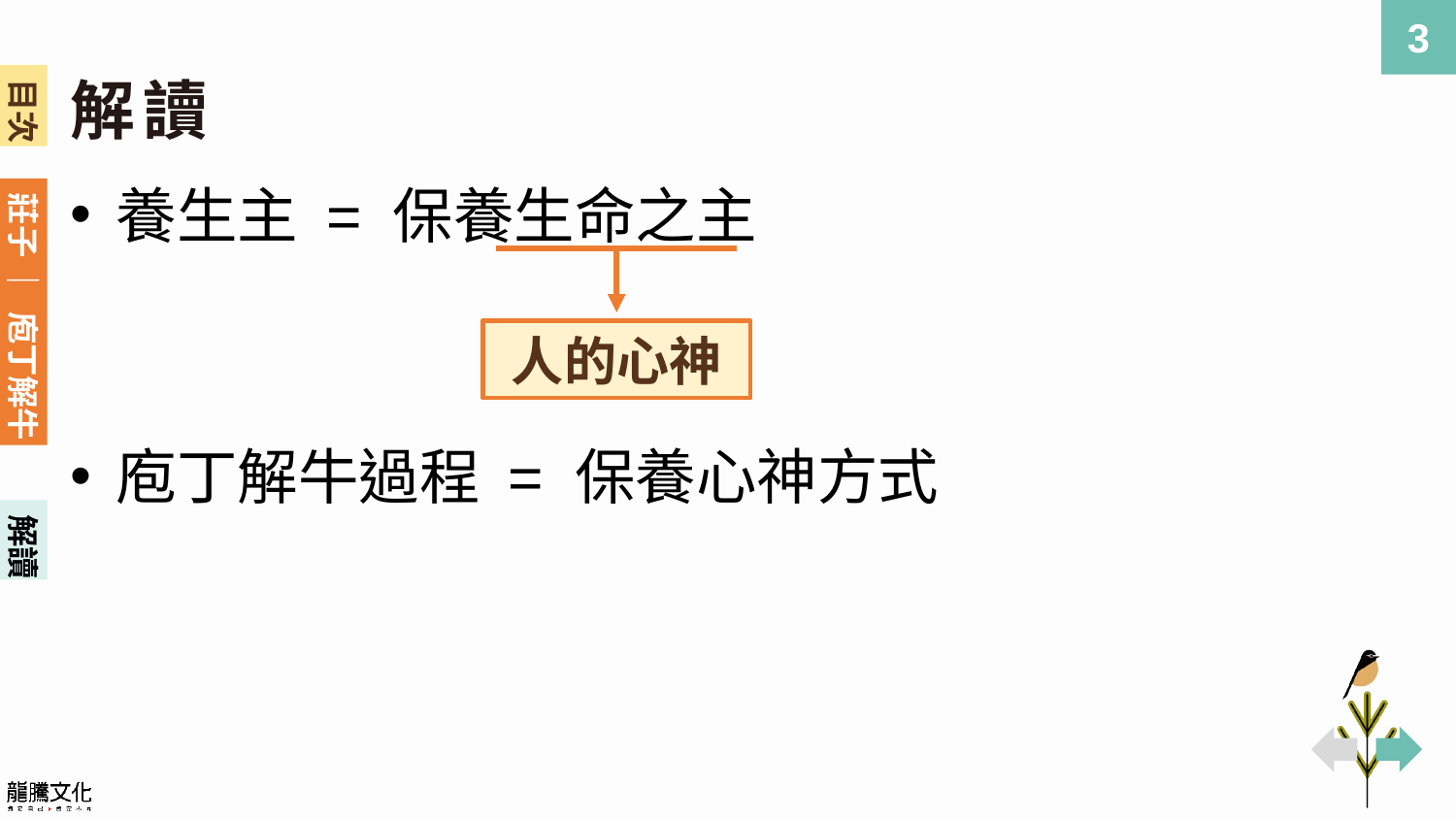

解讀
養生主 = 保養生命之主

庖丁解牛過程 = 保養心神方式
人的心神
解讀